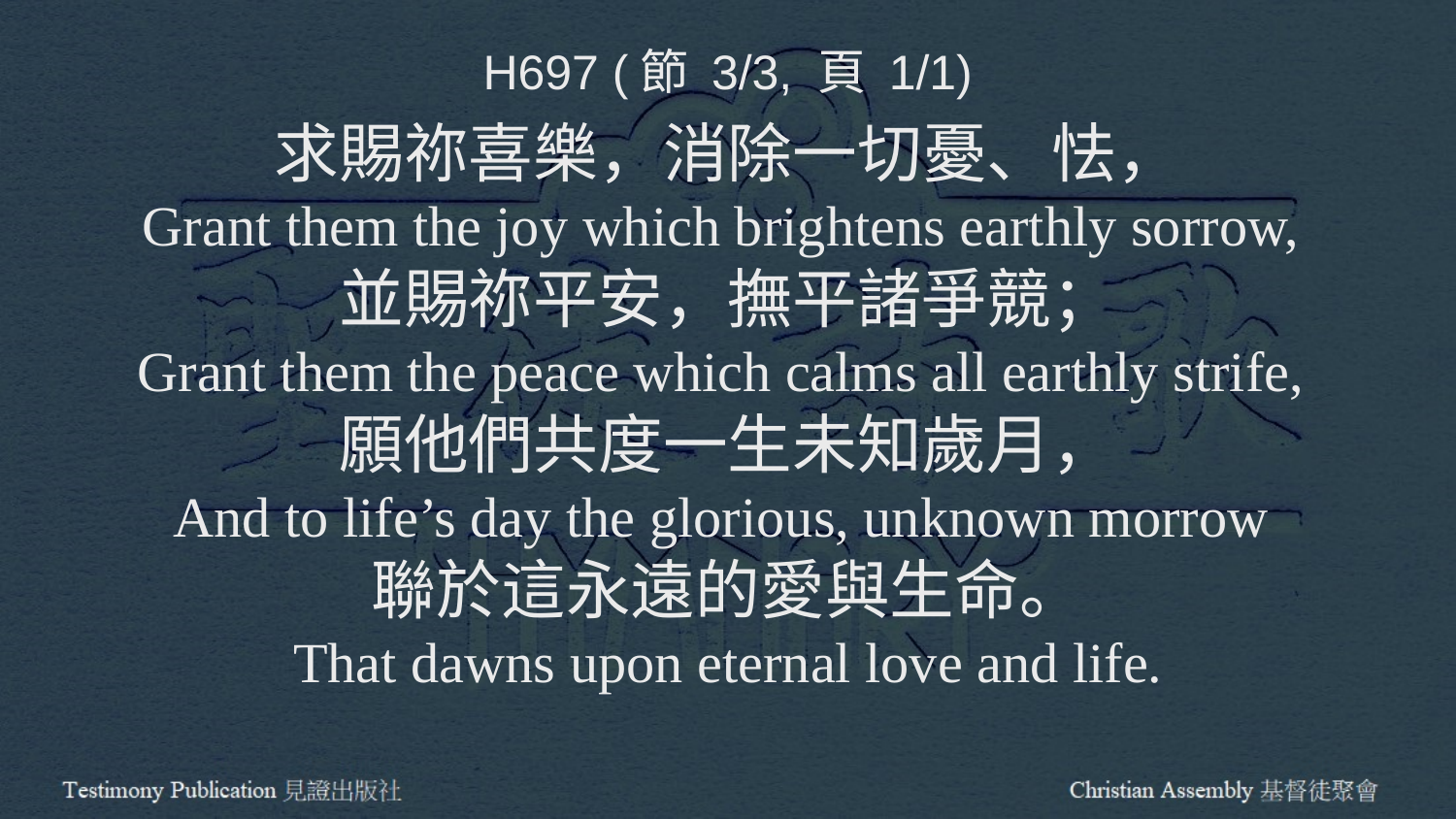

H697 (節 3/3, 頁 1/1)
求賜祢喜樂，消除一切憂、怯，
Grant them the joy which brightens earthly sorrow,
並賜祢平安，撫平諸爭競；
Grant them the peace which calms all earthly strife,
願他們共度一生未知歲月，
And to life’s day the glorious, unknown morrow
聯於這永遠的愛與生命。
That dawns upon eternal love and life.